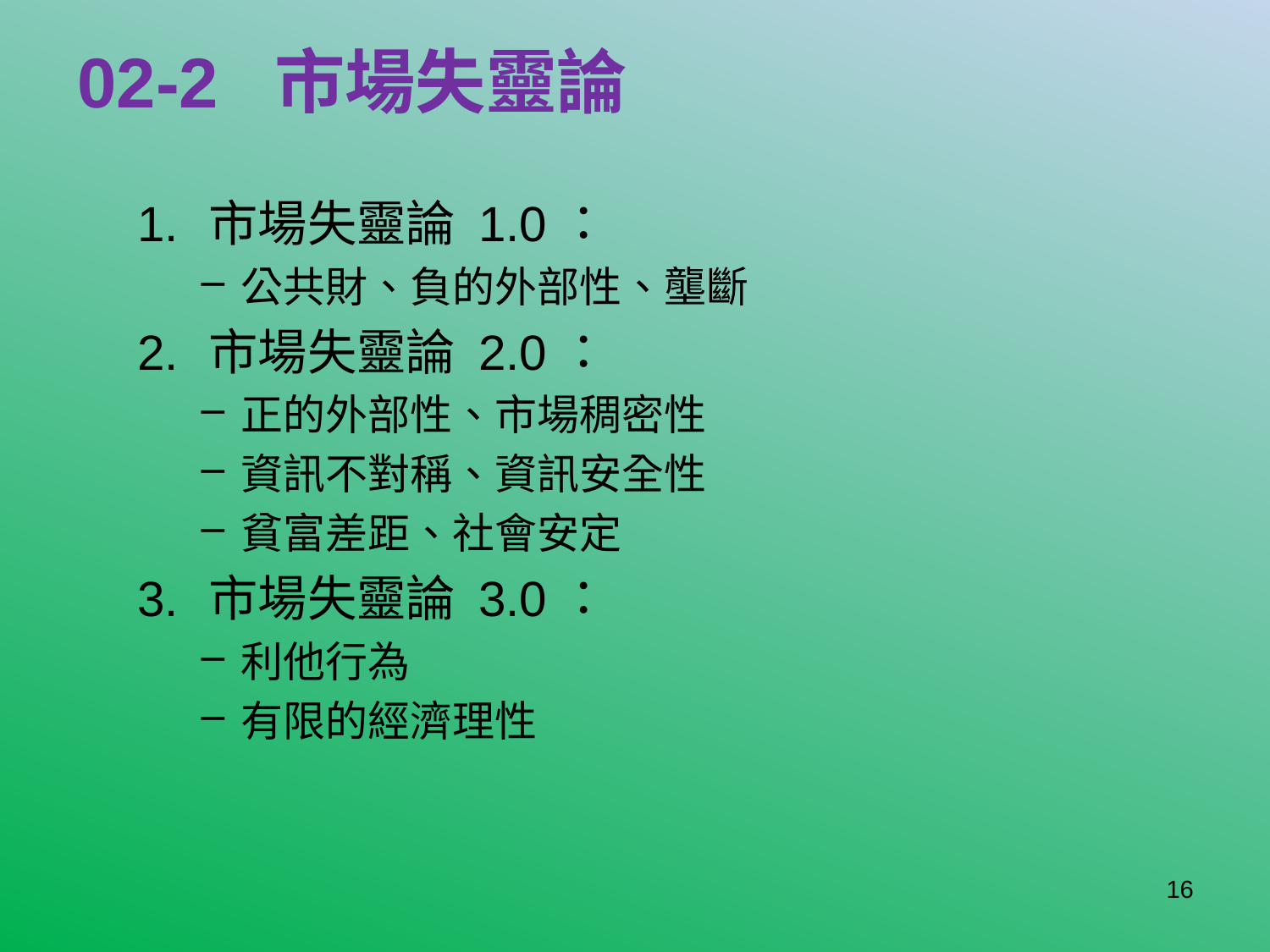

# 02-2  市場失靈論
市場失靈論 1.0：
公共財、負的外部性、壟斷
市場失靈論 2.0：
正的外部性、市場稠密性
資訊不對稱、資訊安全性
貧富差距、社會安定
市場失靈論 3.0：
利他行為
有限的經濟理性
16